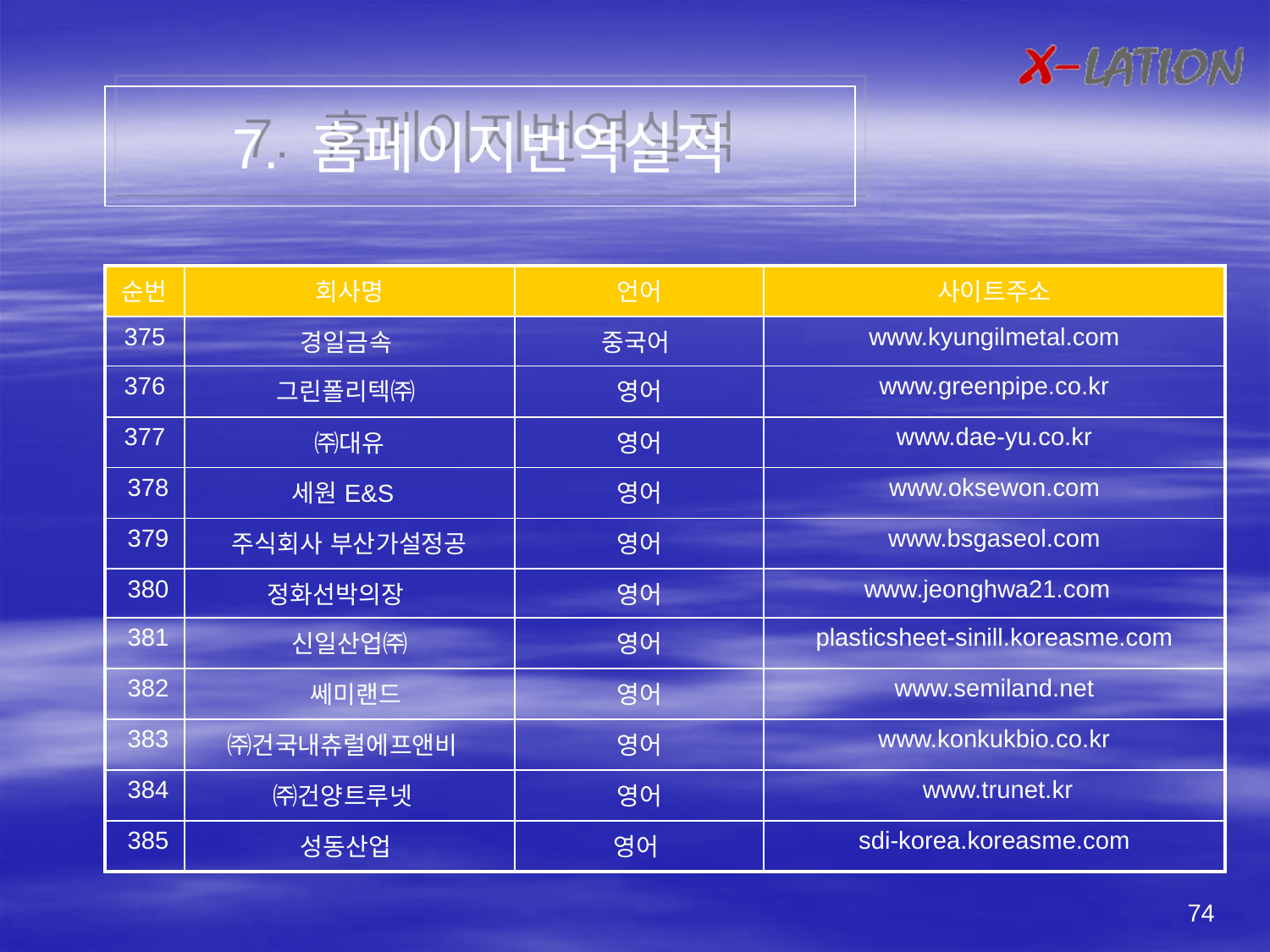

7. 홈페이지번역실적
| 순번 | 회사명 | 언어 | 사이트주소 |
| --- | --- | --- | --- |
| 375 | 경일금속 | 중국어 | www.kyungilmetal.com |
| 376 | 그린폴리텍㈜ | 영어 | www.greenpipe.co.kr |
| 377 | ㈜대유 | 영어 | www.dae-yu.co.kr |
| 378 | 세원E&S | 영어 | www.oksewon.com |
| 379 | 주식회사 부산가설정공 | 영어 | www.bsgaseol.com |
| 380 | 정화선박의장 | 영어 | www.jeonghwa21.com |
| 381 | 신일산업㈜ | 영어 | plasticsheet-sinill.koreasme.com |
| 382 | 쎄미랜드 | 영어 | www.semiland.net |
| 383 | ㈜건국내츄럴에프앤비 | 영어 | www.konkukbio.co.kr |
| 384 | ㈜건양트루넷 | 영어 | www.trunet.kr |
| 385 | 성동산업 | 영어 | sdi-korea.koreasme.com |
74